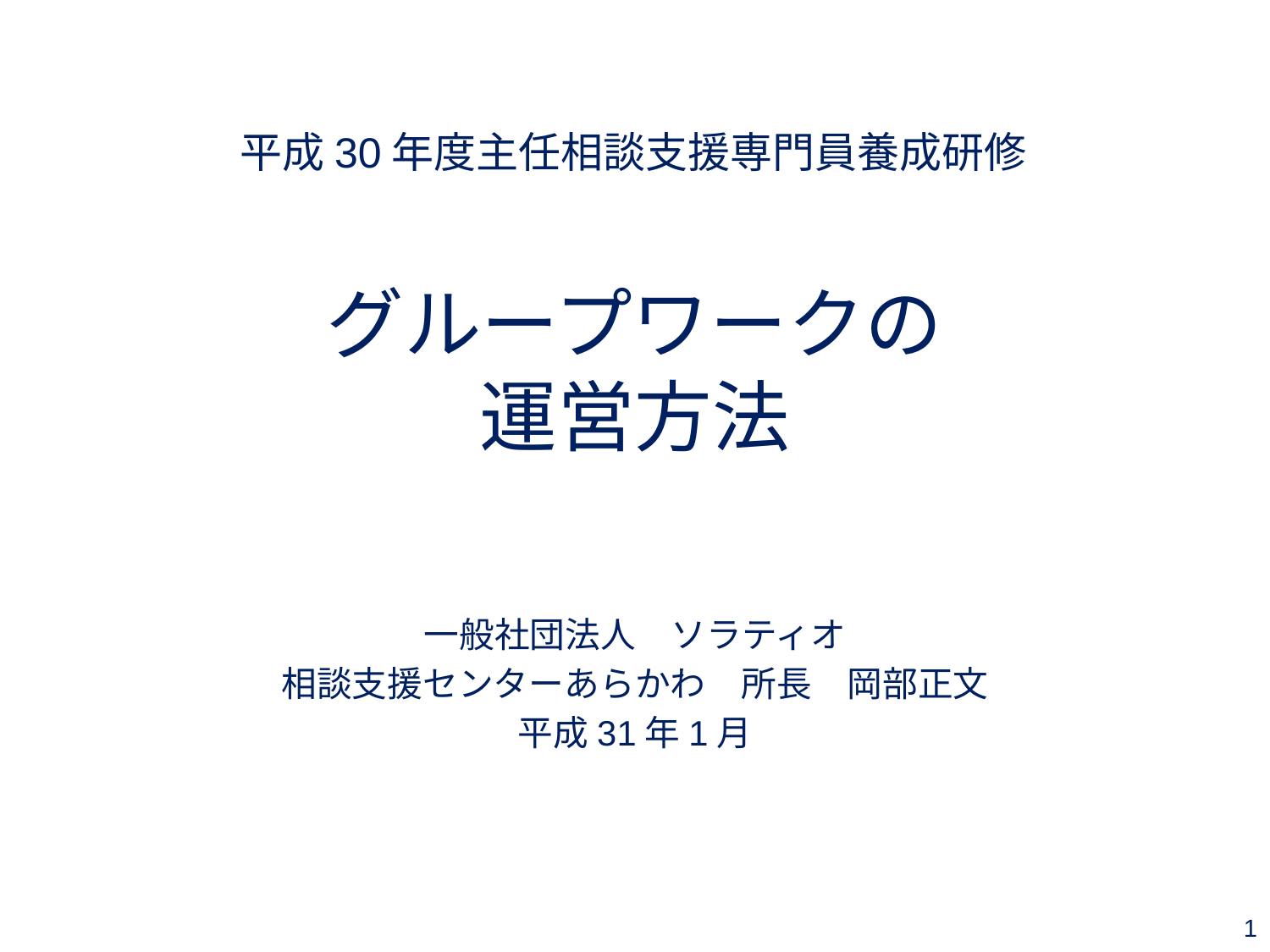

# 平成30年度主任相談支援専門員養成研修
グループワークの
運営方法
一般社団法人　ソラティオ
相談支援センターあらかわ　所長　岡部正文
平成31年1月

1